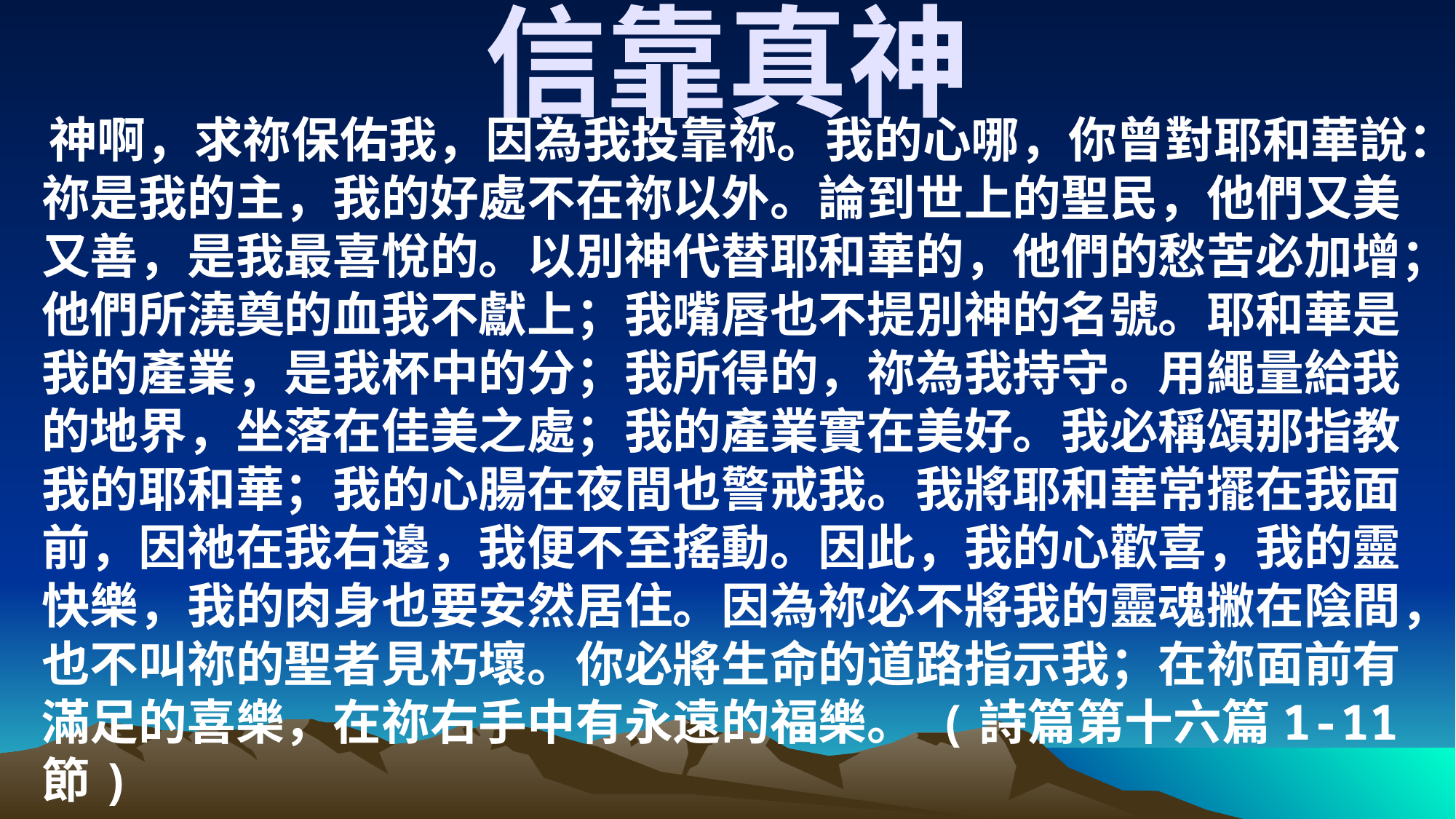

# 信靠真神
   神啊，求祢保佑我，因為我投靠祢。我的心哪，你曾對耶和華說：祢是我的主，我的好處不在祢以外。論到世上的聖民，他們又美又善，是我最喜悅的。以別神代替耶和華的，他們的愁苦必加增；他們所澆奠的血我不獻上；我嘴唇也不提別神的名號。耶和華是我的產業，是我杯中的分；我所得的，祢為我持守。用繩量給我的地界，坐落在佳美之處；我的產業實在美好。我必稱頌那指教我的耶和華；我的心腸在夜間也警戒我。我將耶和華常擺在我面前，因祂在我右邊，我便不至搖動。因此，我的心歡喜，我的靈快樂，我的肉身也要安然居住。因為祢必不將我的靈魂撇在陰間，也不叫祢的聖者見朽壞。你必將生命的道路指示我；在祢面前有滿足的喜樂，在祢右手中有永遠的福樂。 (詩篇第十六篇1-11節)